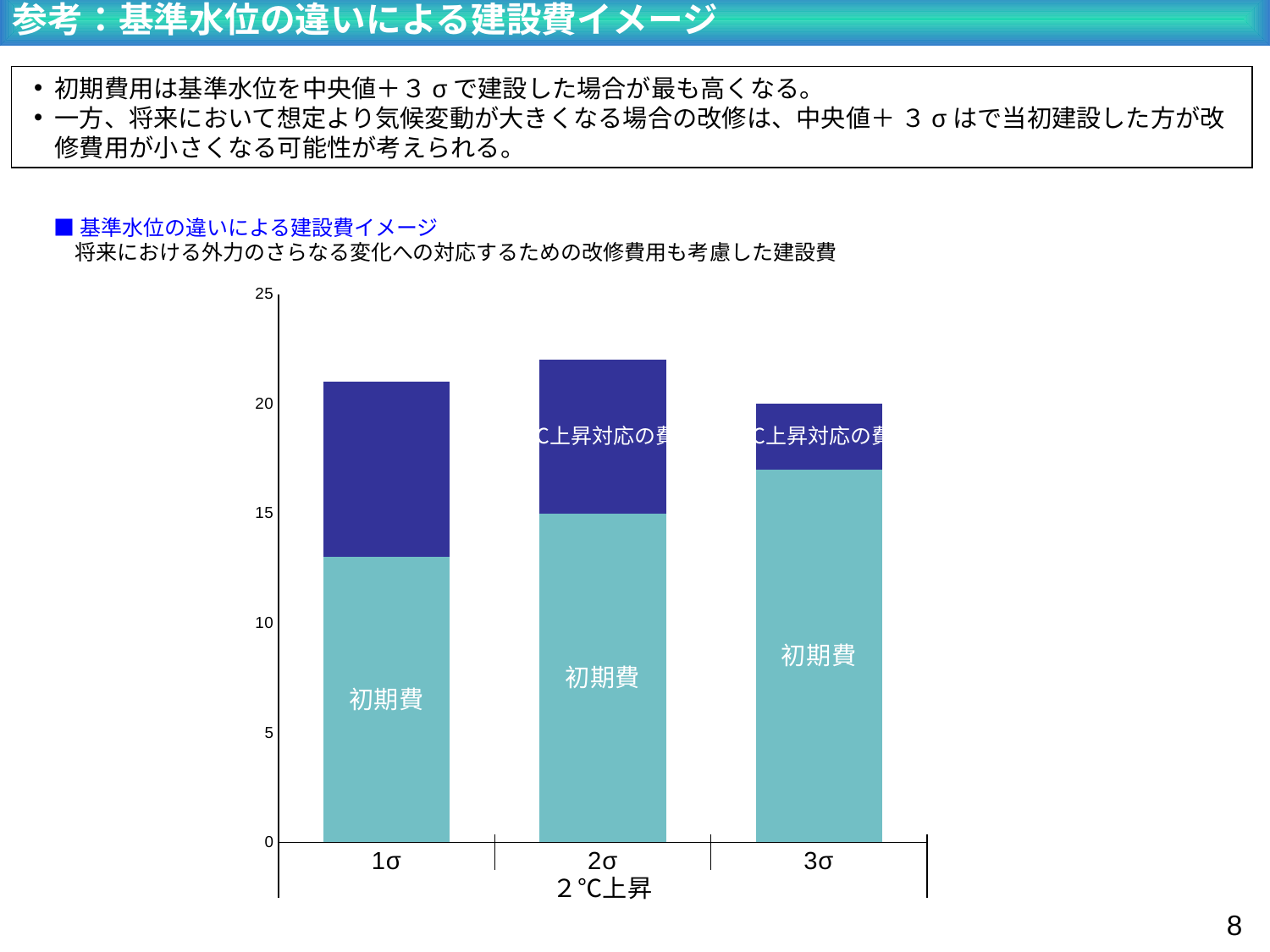

参考：基準水位の違いによる建設費イメージ
初期費用は基準水位を中央値＋３σで建設した場合が最も高くなる。
一方、将来において想定より気候変動が大きくなる場合の改修は、中央値＋ ３σはで当初建設した方が改修費用が小さくなる可能性が考えられる。
■基準水位の違いによる建設費イメージ
　将来における外力のさらなる変化への対応するための改修費用も考慮した建設費

### Chart

| Category | 初期費 | ４℃上昇対応の費用 |
|---|---|---|
| 1σ | 13.0 | 8.0 |
| 2σ | 15.0 | 7.0 |
| 3σ | 17.0 | 3.0 |
8